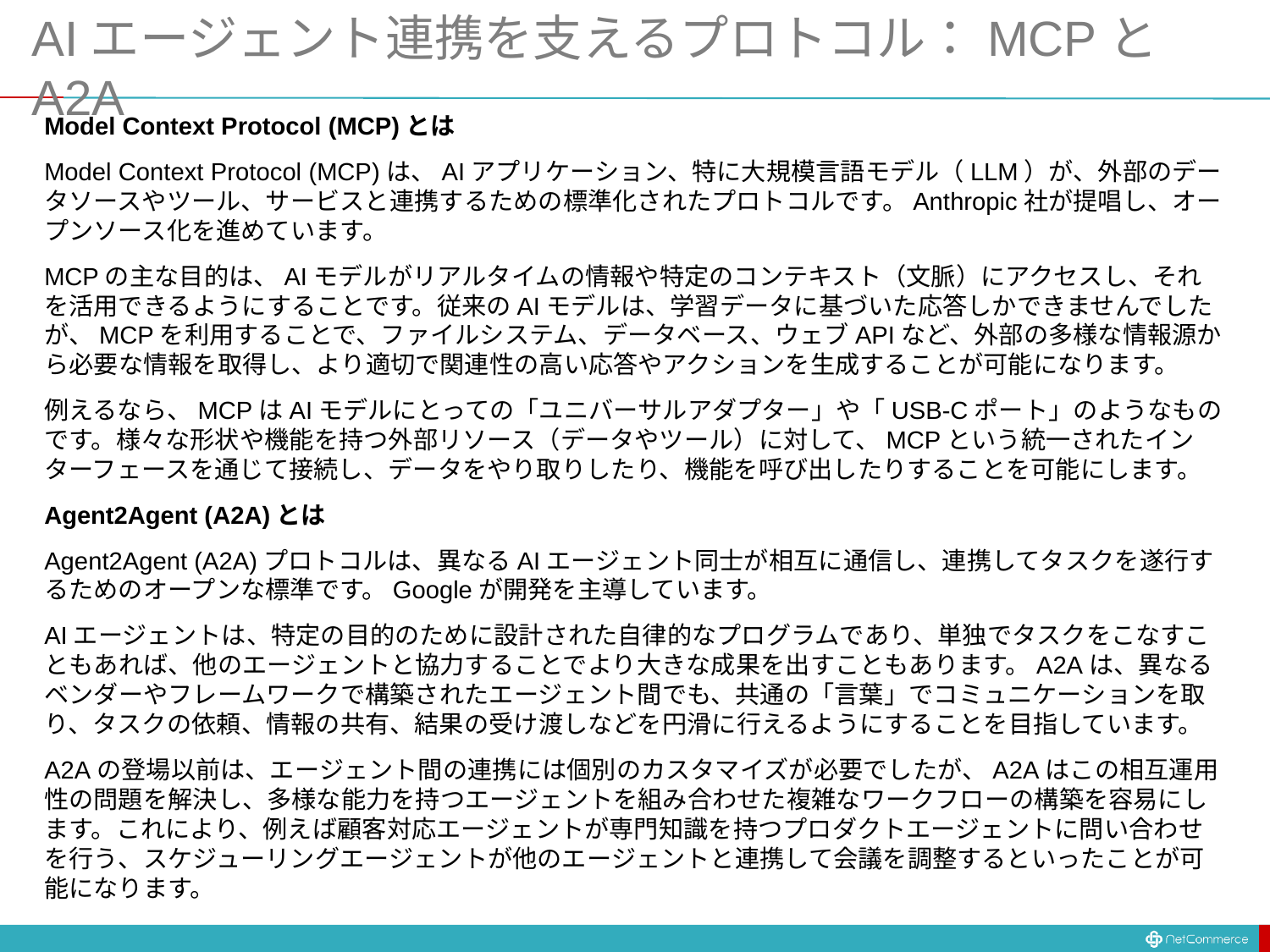

# AIエージェント連携を支えるプロトコル：MCPとA2A
Model Context Protocol (MCP)とは
Model Context Protocol (MCP)は、AIアプリケーション、特に大規模言語モデル（LLM）が、外部のデータソースやツール、サービスと連携するための標準化されたプロトコルです。Anthropic社が提唱し、オープンソース化を進めています。
MCPの主な目的は、AIモデルがリアルタイムの情報や特定のコンテキスト（文脈）にアクセスし、それを活用できるようにすることです。従来のAIモデルは、学習データに基づいた応答しかできませんでしたが、MCPを利用することで、ファイルシステム、データベース、ウェブAPIなど、外部の多様な情報源から必要な情報を取得し、より適切で関連性の高い応答やアクションを生成することが可能になります。
例えるなら、MCPはAIモデルにとっての「ユニバーサルアダプター」や「USB-Cポート」のようなものです。様々な形状や機能を持つ外部リソース（データやツール）に対して、MCPという統一されたインターフェースを通じて接続し、データをやり取りしたり、機能を呼び出したりすることを可能にします。
Agent2Agent (A2A)とは
Agent2Agent (A2A)プロトコルは、異なるAIエージェント同士が相互に通信し、連携してタスクを遂行するためのオープンな標準です。Googleが開発を主導しています。
AIエージェントは、特定の目的のために設計された自律的なプログラムであり、単独でタスクをこなすこともあれば、他のエージェントと協力することでより大きな成果を出すこともあります。A2Aは、異なるベンダーやフレームワークで構築されたエージェント間でも、共通の「言葉」でコミュニケーションを取り、タスクの依頼、情報の共有、結果の受け渡しなどを円滑に行えるようにすることを目指しています。
A2Aの登場以前は、エージェント間の連携には個別のカスタマイズが必要でしたが、A2Aはこの相互運用性の問題を解決し、多様な能力を持つエージェントを組み合わせた複雑なワークフローの構築を容易にします。これにより、例えば顧客対応エージェントが専門知識を持つプロダクトエージェントに問い合わせを行う、スケジューリングエージェントが他のエージェントと連携して会議を調整するといったことが可能になります。